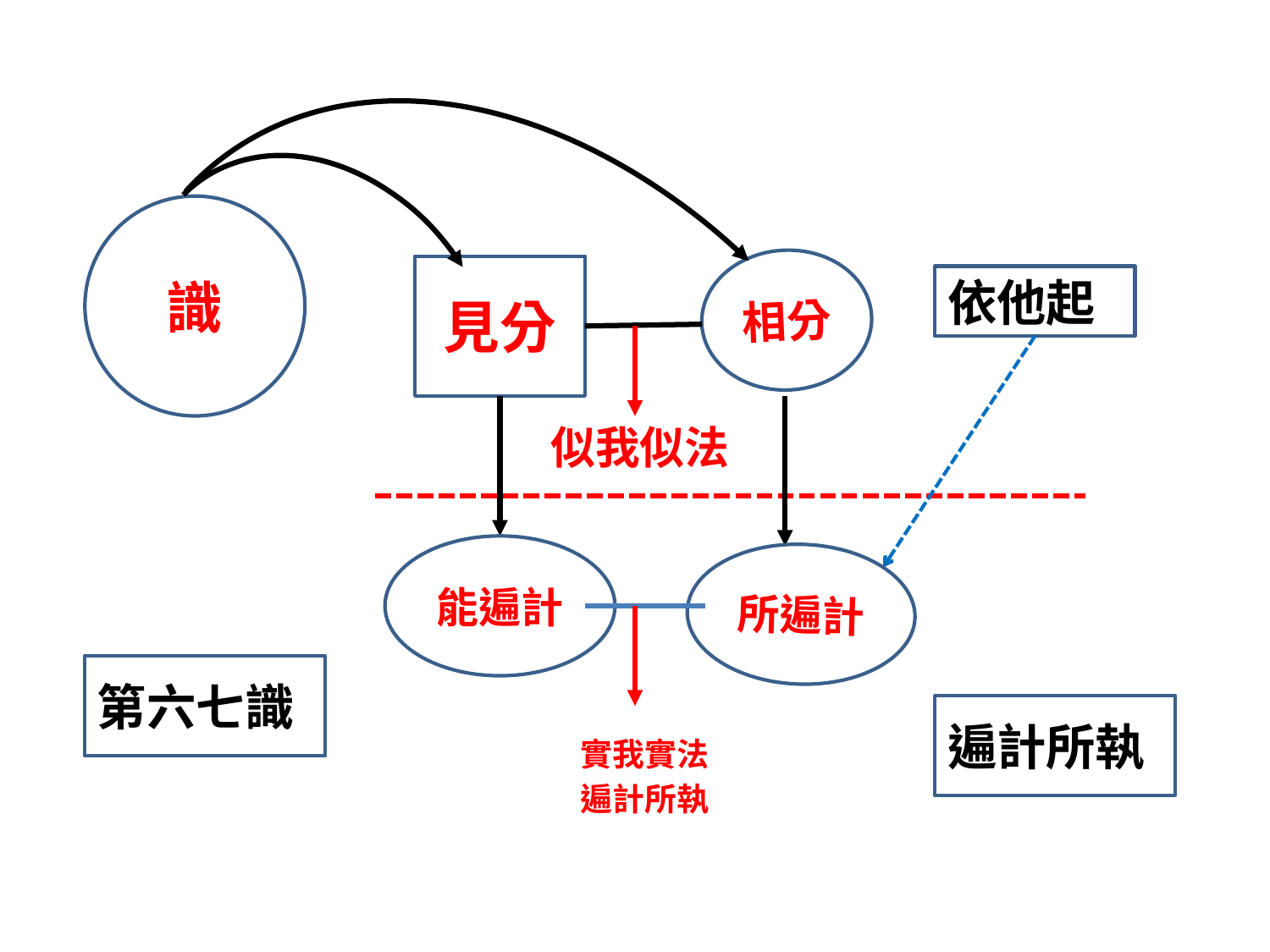

識
相分
見分
依他起
似我似法
能遍計
所遍計
第六七識
遍計所執
實我實法
遍計所執